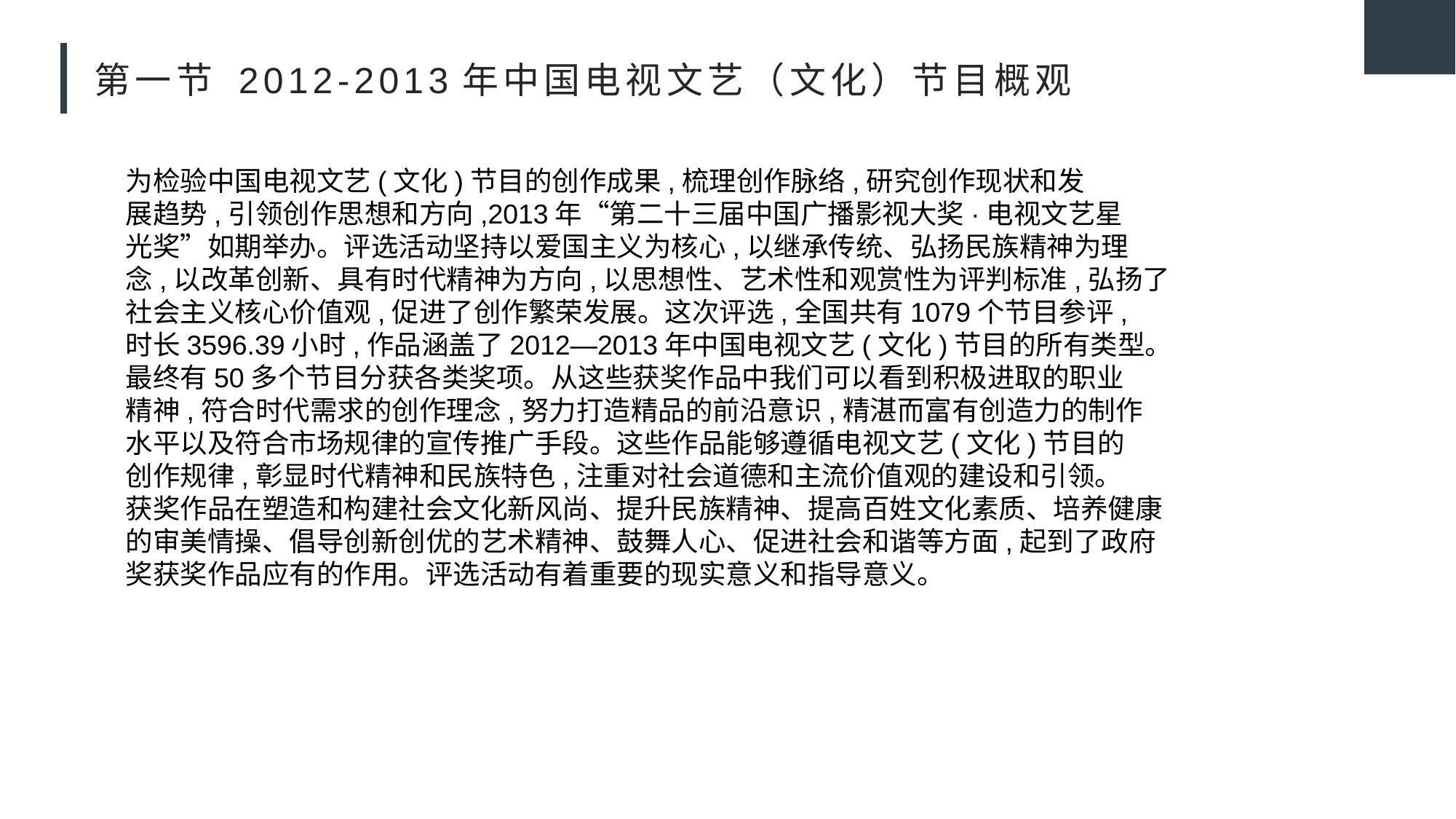

# 第一节 2012-2013年中国电视文艺（文化）节目概观
为检验中国电视文艺(文化)节目的创作成果,梳理创作脉络,研究创作现状和发
展趋势,引领创作思想和方向,2013年“第二十三届中国广播影视大奖·电视文艺星
光奖”如期举办。评选活动坚持以爱国主义为核心,以继承传统、弘扬民族精神为理
念,以改革创新、具有时代精神为方向,以思想性、艺术性和观赏性为评判标准,弘扬了
社会主义核心价值观,促进了创作繁荣发展。这次评选,全国共有1079个节目参评,
时长3596.39小时,作品涵盖了2012—2013年中国电视文艺(文化)节目的所有类型。
最终有50多个节目分获各类奖项。从这些获奖作品中我们可以看到积极进取的职业
精神,符合时代需求的创作理念,努力打造精品的前沿意识,精湛而富有创造力的制作
水平以及符合市场规律的宣传推广手段。这些作品能够遵循电视文艺(文化)节目的
创作规律,彰显时代精神和民族特色,注重对社会道德和主流价值观的建设和引领。
获奖作品在塑造和构建社会文化新风尚、提升民族精神、提高百姓文化素质、培养健康
的审美情操、倡导创新创优的艺术精神、鼓舞人心、促进社会和谐等方面,起到了政府
奖获奖作品应有的作用。评选活动有着重要的现实意义和指导意义。